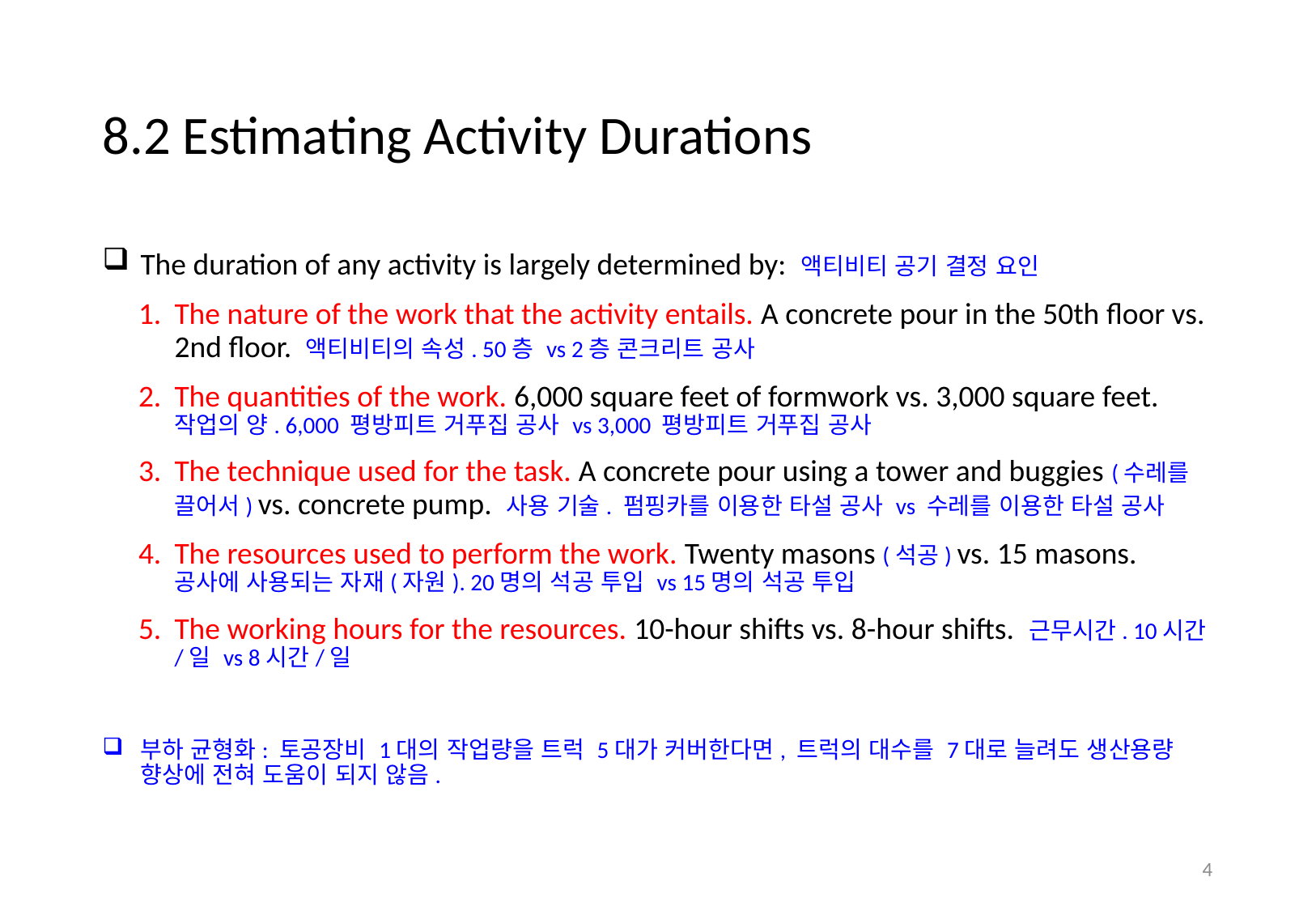

# 8.2 Estimating Activity Durations
The duration of any activity is largely determined by: 액티비티 공기 결정 요인
The nature of the work that the activity entails. A concrete pour in the 50th floor vs.  2nd floor. 액티비티의 속성. 50층 vs 2층 콘크리트 공사
The quantities of the work. 6,000 square feet of formwork vs. 3,000 square feet. 작업의 양. 6,000 평방피트 거푸집 공사 vs 3,000 평방피트 거푸집 공사
The technique used for the task. A concrete pour using a tower and buggies (수레를 끌어서) vs. concrete pump. 사용 기술. 펌핑카를 이용한 타설 공사 vs 수레를 이용한 타설 공사
The resources used to perform the work. Twenty masons (석공) vs. 15 masons. 공사에 사용되는 자재(자원). 20명의 석공 투입 vs 15명의 석공 투입
The working hours for the resources. 10-hour shifts vs. 8-hour shifts. 근무시간. 10시간/일 vs 8시간/일

부하 균형화: 토공장비 1대의 작업량을 트럭 5대가 커버한다면, 트럭의 대수를 7대로 늘려도 생산용량 향상에 전혀 도움이 되지 않음.

4